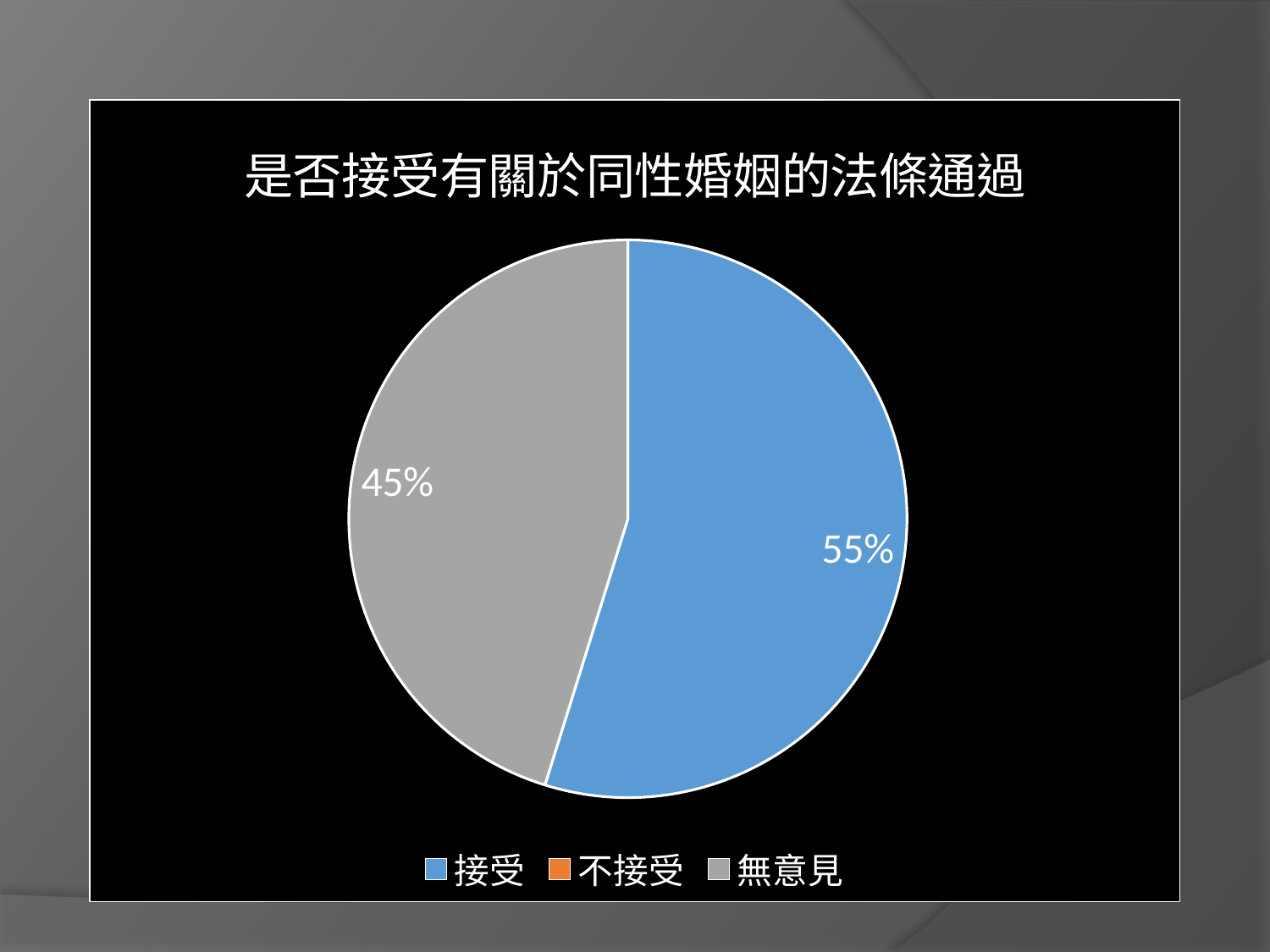

### Chart: 是否接受有關於同性婚姻的法條通過

| Category | 人數 |
|---|---|
| 接受 | 137.0 |
| 不接受 | 0.0 |
| 無意見 | 113.0 |
#